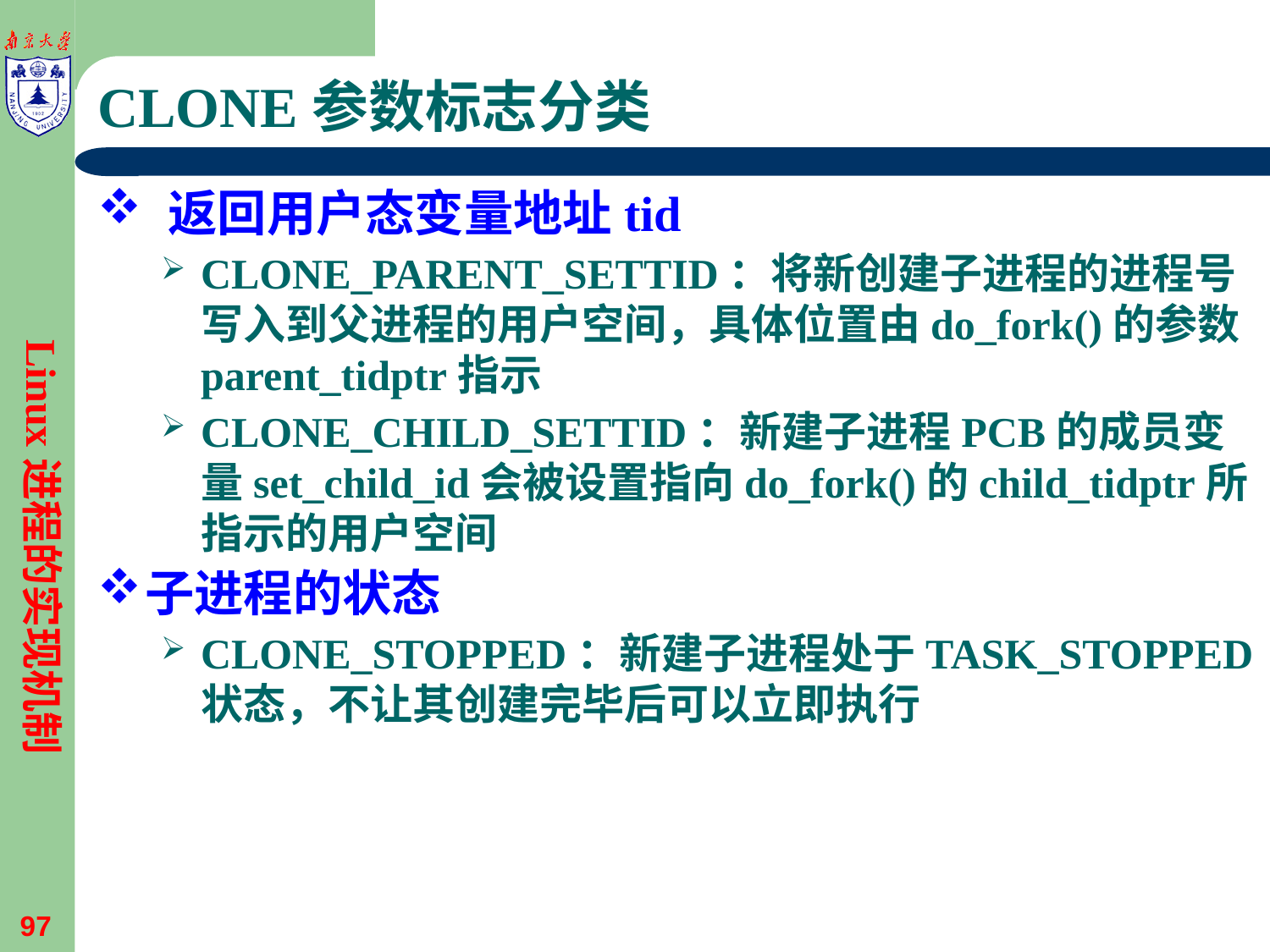

# CLONE参数标志分类
 返回用户态变量地址tid
CLONE_PARENT_SETTID：将新创建子进程的进程号写入到父进程的用户空间，具体位置由do_fork()的参数parent_tidptr指示
CLONE_CHILD_SETTID：新建子进程PCB的成员变量set_child_id会被设置指向do_fork()的child_tidptr所指示的用户空间
子进程的状态
CLONE_STOPPED：新建子进程处于TASK_STOPPED状态，不让其创建完毕后可以立即执行
Linux进程的实现机制
97